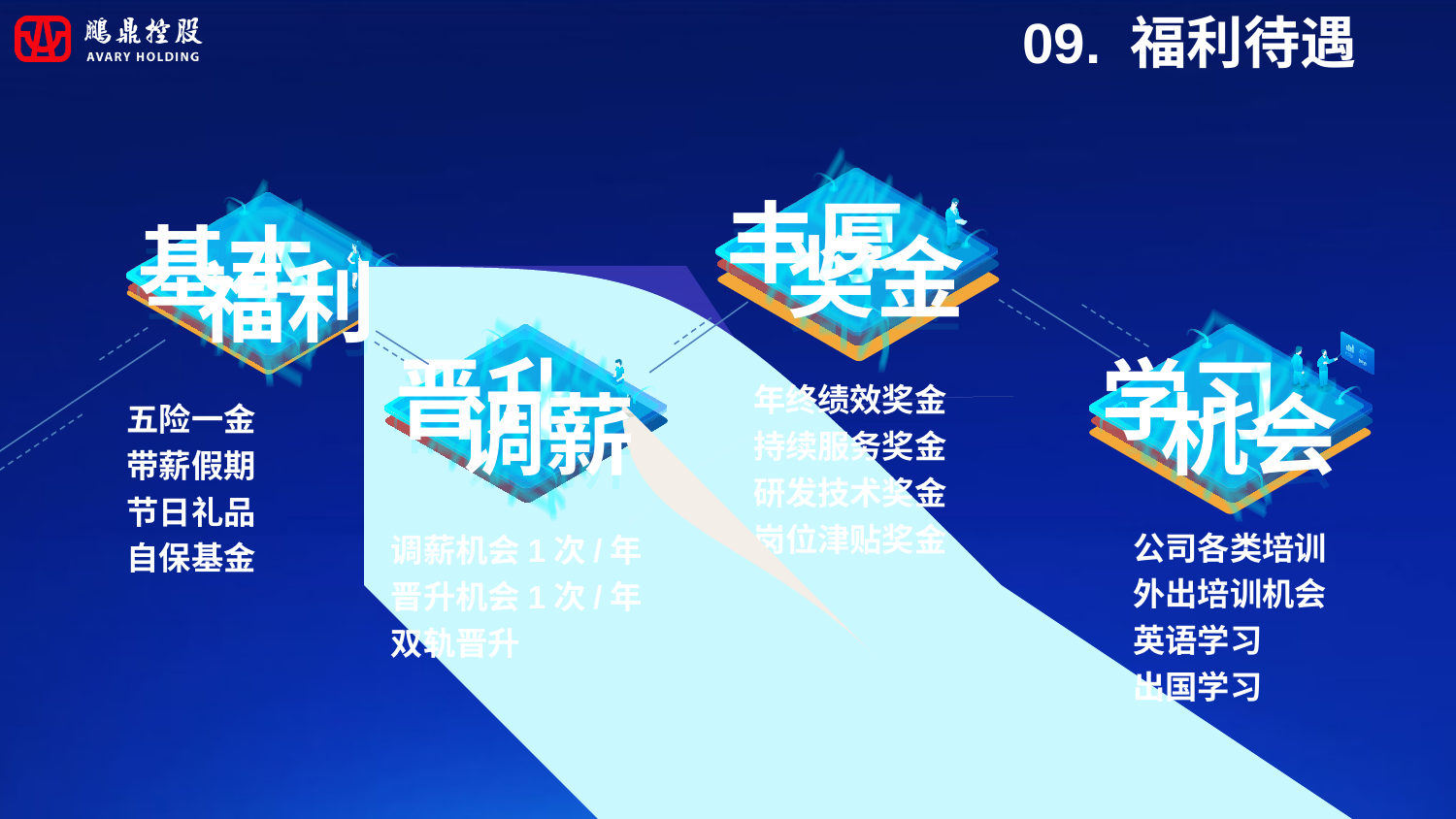

09. 福利待遇

丰厚
丰厚
丰厚
丰厚
丰厚
丰厚
丰厚
丰厚
丰厚
奖金
奖金
奖金
奖金
奖金
奖金
奖金
奖金
奖金

基本
基本
基本
基本
基本
基本
基本
基本
基本
福利
福利
福利
福利
福利
福利
福利
福利
福利

晋升
晋升
晋升
晋升
晋升
晋升
晋升
晋升
晋升
调薪
调薪
调薪
调薪
调薪
调薪
调薪
调薪
调薪

学习
学习
学习
学习
学习
学习
学习
学习
学习
机会
机会
机会
机会
机会
机会
机会
机会
机会

年终绩效奖金
持续服务奖金
研发技术奖金
岗位津贴奖金

五险一金
带薪假期
节日礼品
自保基金

公司各类培训
外出培训机会
英语学习
出国学习
调薪机会1次/年
晋升机会1次/年
双轨晋升